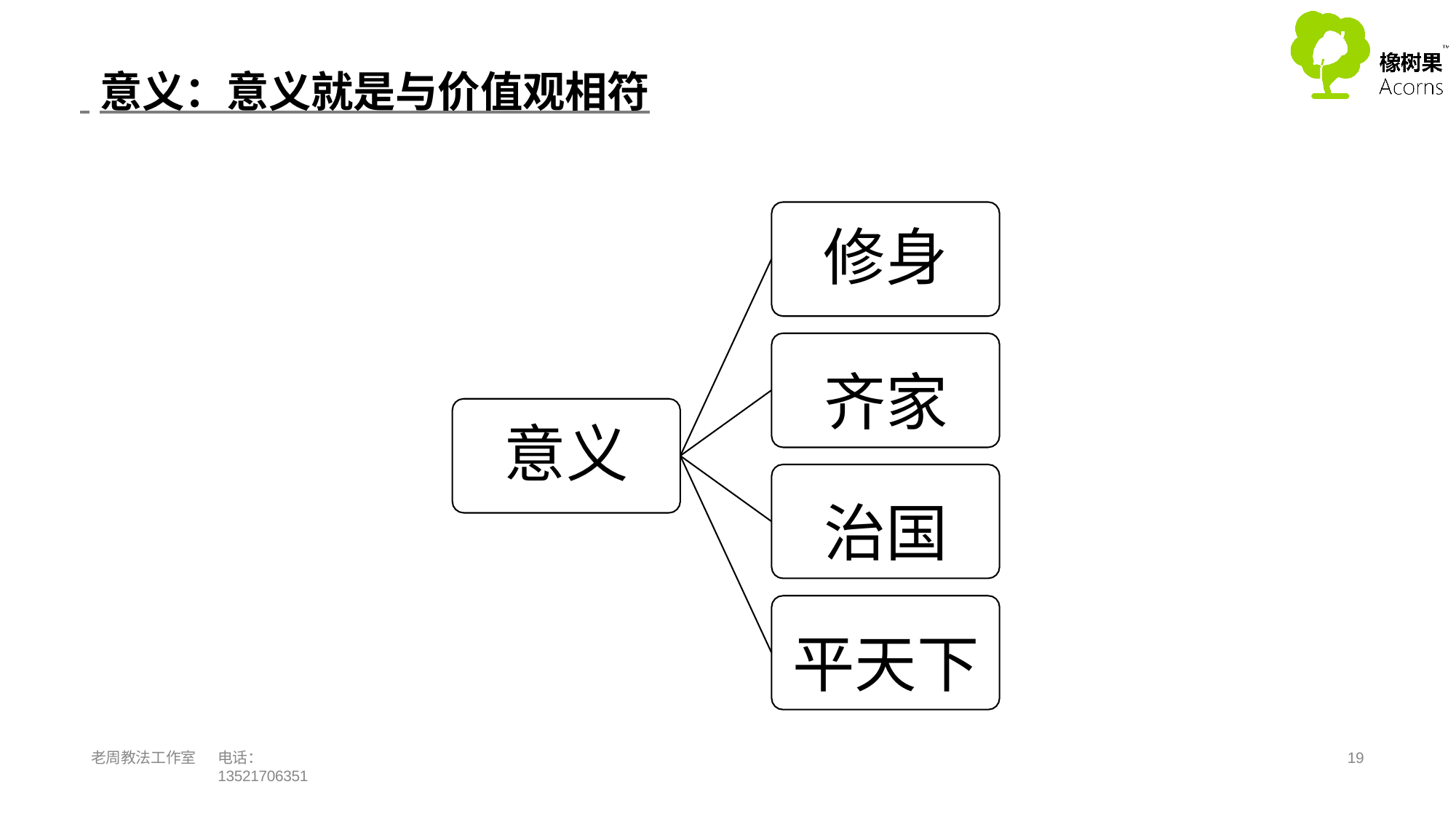

意义：意义就是与价值观相符

修身
齐家 治国 平天下

意义

老周教法工作室
电话：13521706351
19